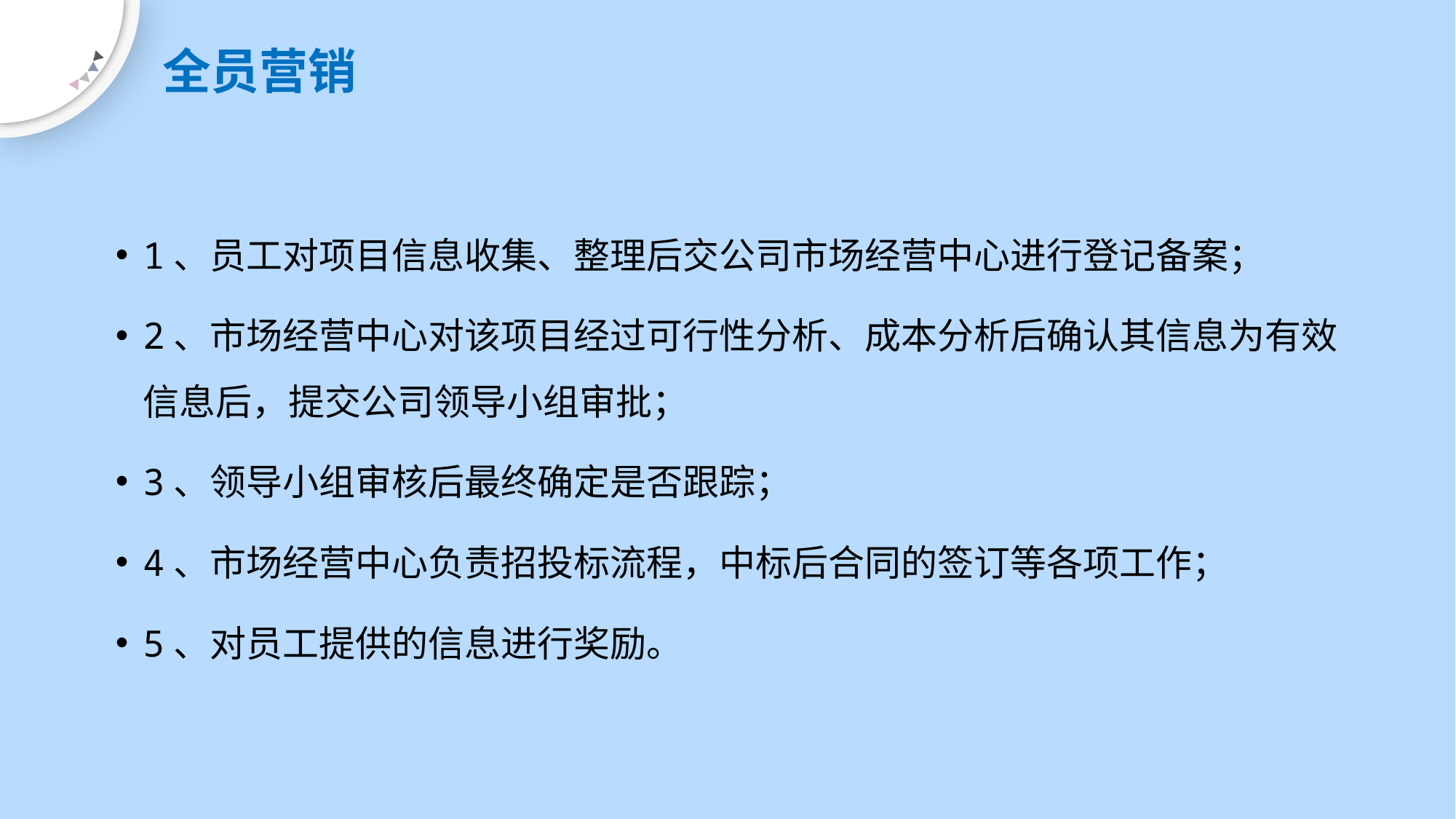

# 全员营销
1、员工对项目信息收集、整理后交公司市场经营中心进行登记备案；
2、市场经营中心对该项目经过可行性分析、成本分析后确认其信息为有效信息后，提交公司领导小组审批；
3、领导小组审核后最终确定是否跟踪；
4、市场经营中心负责招投标流程，中标后合同的签订等各项工作；
5、对员工提供的信息进行奖励。